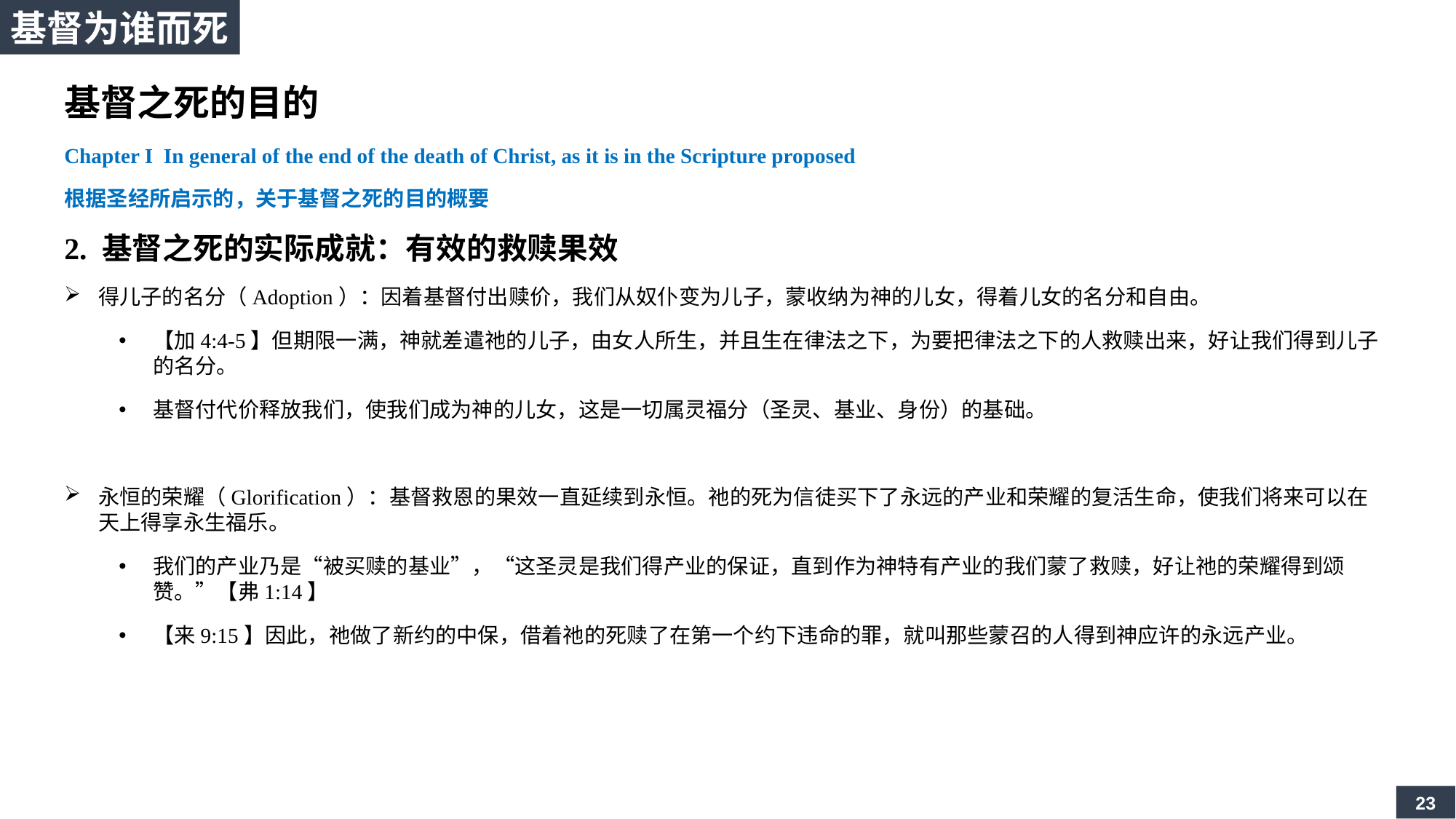

基督为谁而死
基督之死的目的
Chapter I  In general of the end of the death of Christ, as it is in the Scripture proposed
根据圣经所启示的，关于基督之死的目的概要
2. 基督之死的实际成就：有效的救赎果效
得儿子的名分（Adoption）：因着基督付出赎价，我们从奴仆变为儿子，蒙收纳为神的儿女，得着儿女的名分和自由。
【加4:4-5】但期限一满，神就差遣祂的儿子，由女人所生，并且生在律法之下，为要把律法之下的人救赎出来，好让我们得到儿子的名分。
基督付代价释放我们，使我们成为神的儿女，这是一切属灵福分（圣灵、基业、身份）的基础。

永恒的荣耀（Glorification）：基督救恩的果效一直延续到永恒。祂的死为信徒买下了永远的产业和荣耀的复活生命，使我们将来可以在天上得享永生福乐。
我们的产业乃是“被买赎的基业”，“这圣灵是我们得产业的保证，直到作为神特有产业的我们蒙了救赎，好让祂的荣耀得到颂赞。”【弗1:14】
【来9:15】因此，祂做了新约的中保，借着祂的死赎了在第一个约下违命的罪，就叫那些蒙召的人得到神应许的永远产业。
23